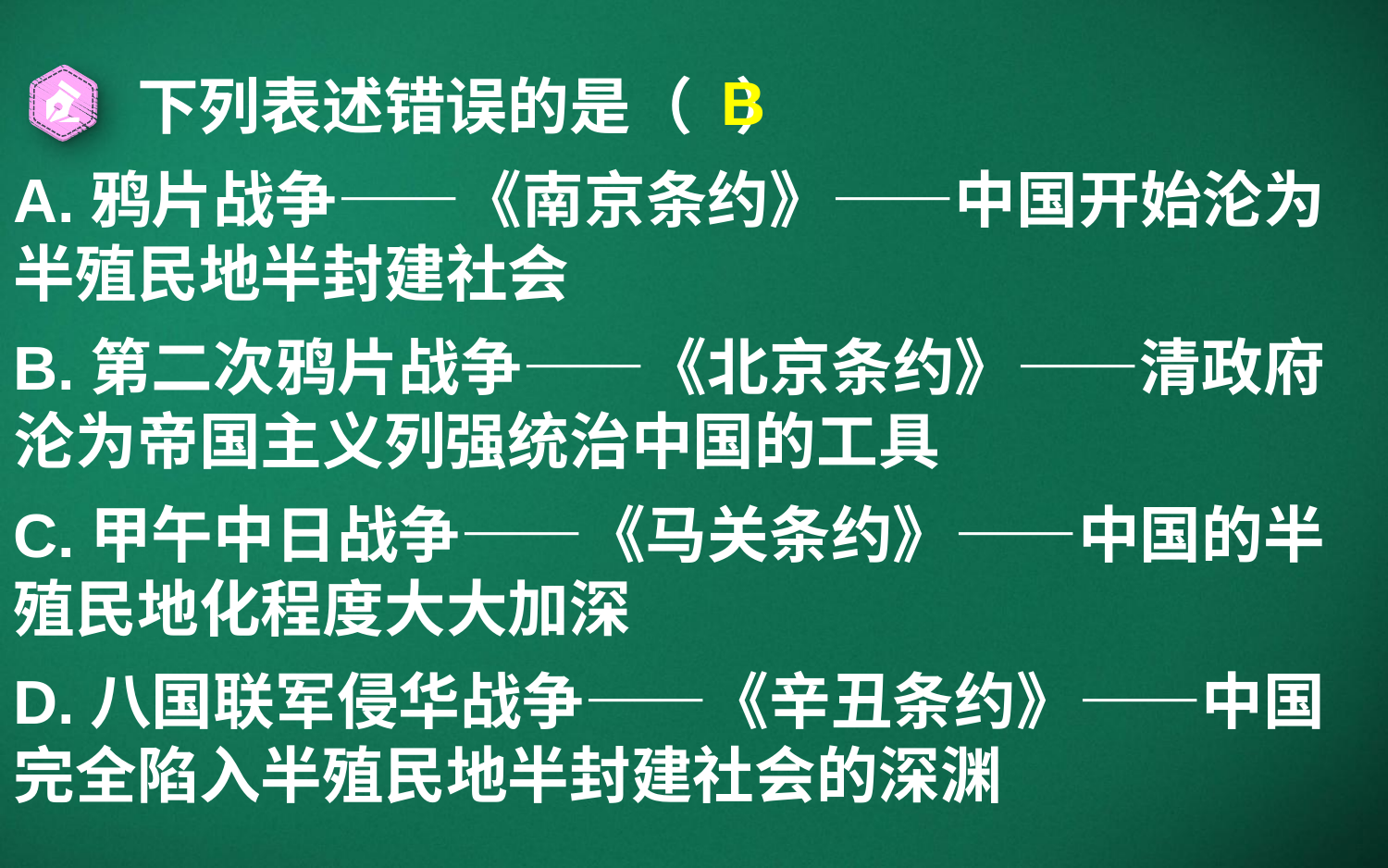

B
下列表述错误的是（   ）
A.鸦片战争——《南京条约》——中国开始沦为半殖民地半封建社会
B.第二次鸦片战争——《北京条约》——清政府沦为帝国主义列强统治中国的工具
C.甲午中日战争——《马关条约》——中国的半殖民地化程度大大加深
D.八国联军侵华战争——《辛丑条约》——中国完全陷入半殖民地半封建社会的深渊